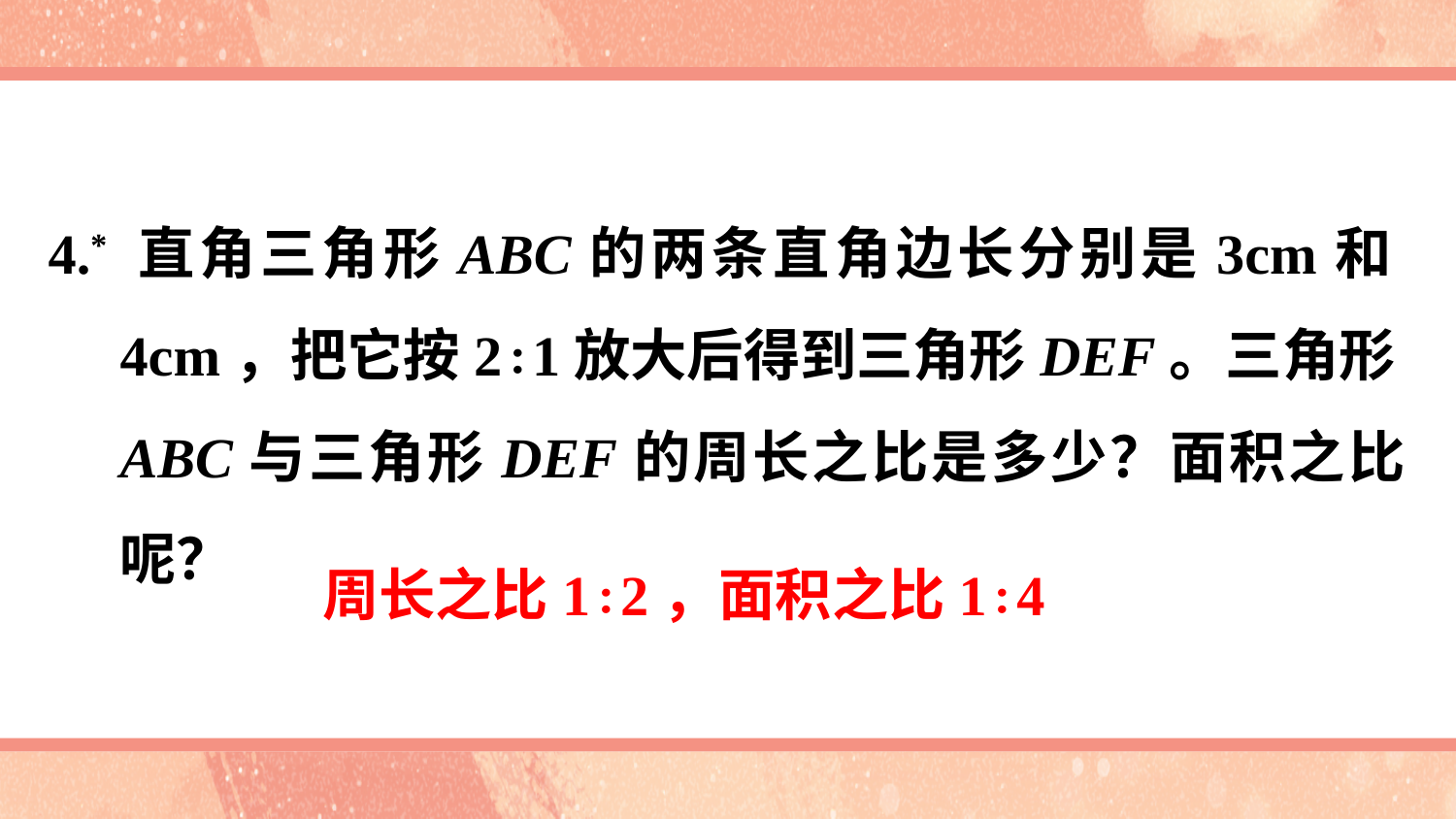

4.* 直角三角形ABC的两条直角边长分别是3cm和4cm，把它按2∶1放大后得到三角形DEF。三角形ABC与三角形DEF的周长之比是多少？面积之比呢？
周长之比1∶2，面积之比1∶4